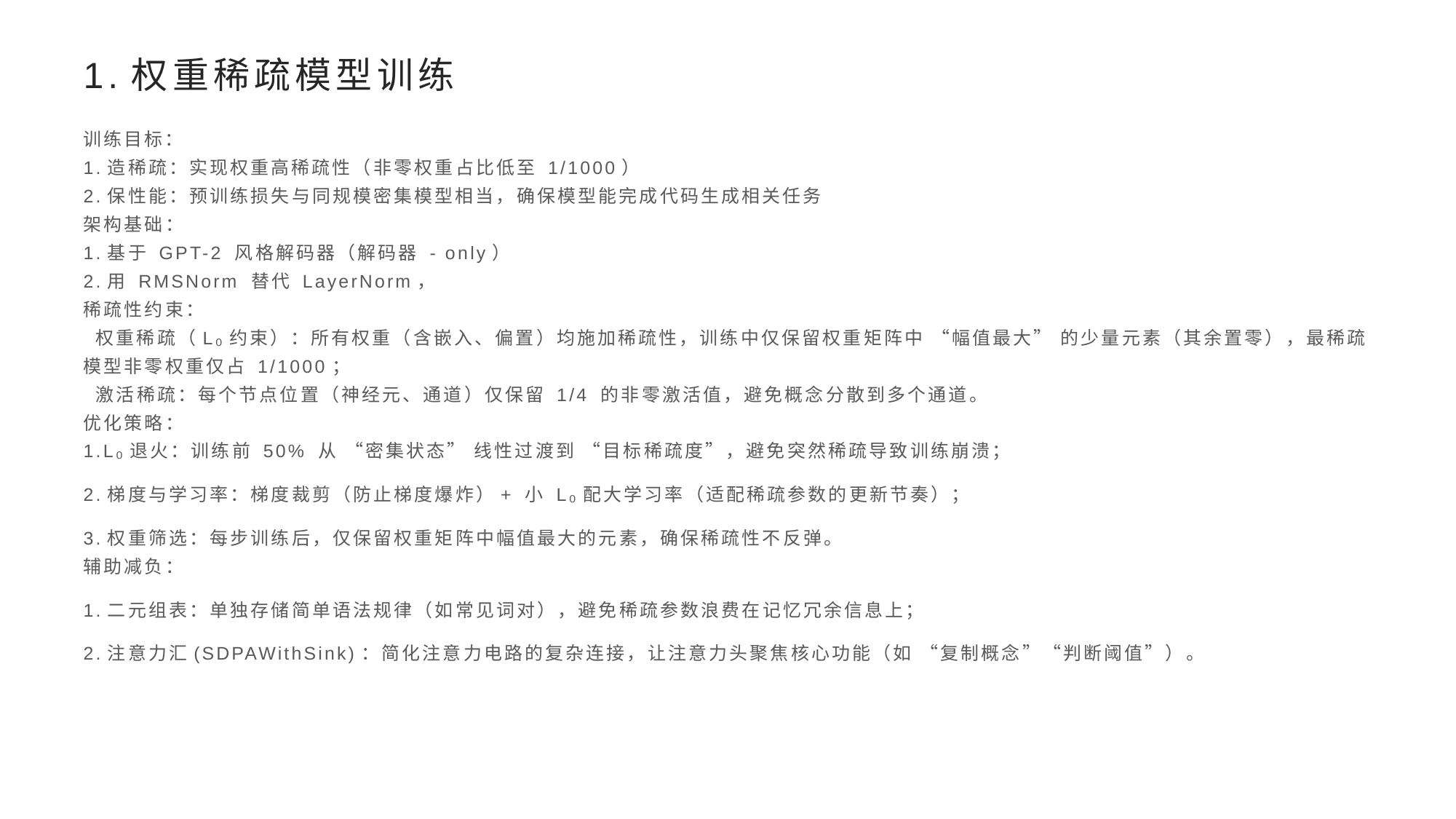

# 1.权重稀疏模型训练
训练目标：
1.造稀疏：实现权重高稀疏性（非零权重占比低至 1/1000）
2.保性能：预训练损失与同规模密集模型相当，确保模型能完成代码生成相关任务
架构基础：
1.基于 GPT-2 风格解码器（解码器 - only）
2.用 RMSNorm 替代 LayerNorm，
稀疏性约束：
  权重稀疏（L₀约束）：所有权重（含嵌入、偏置）均施加稀疏性，训练中仅保留权重矩阵中 “幅值最大” 的少量元素（其余置零），最稀疏模型非零权重仅占 1/1000；
  激活稀疏：每个节点位置（神经元、通道）仅保留 1/4 的非零激活值，避免概念分散到多个通道。
优化策略：
1.L₀退火：训练前 50% 从 “密集状态” 线性过渡到 “目标稀疏度”，避免突然稀疏导致训练崩溃；
2.梯度与学习率：梯度裁剪（防止梯度爆炸）+ 小 L₀配大学习率（适配稀疏参数的更新节奏）；
3.权重筛选：每步训练后，仅保留权重矩阵中幅值最大的元素，确保稀疏性不反弹。
辅助减负：
1.二元组表：单独存储简单语法规律（如常见词对），避免稀疏参数浪费在记忆冗余信息上；
2.注意力汇(SDPAWithSink)：简化注意力电路的复杂连接，让注意力头聚焦核心功能（如 “复制概念”“判断阈值”）。